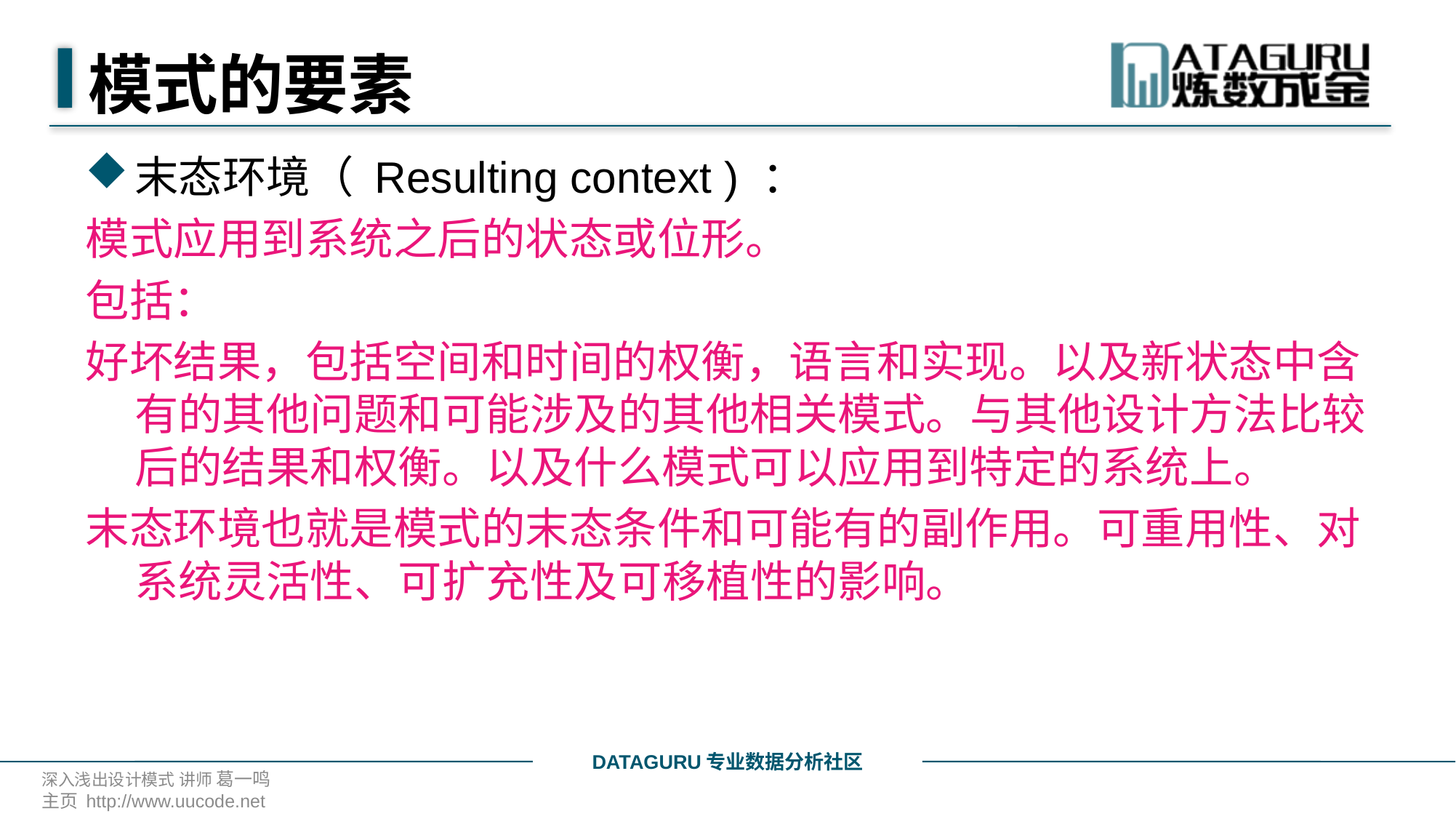

# 模式的要素
末态环境（ Resulting context ) ：
模式应用到系统之后的状态或位形。
包括：
好坏结果，包括空间和时间的权衡，语言和实现。以及新状态中含有的其他问题和可能涉及的其他相关模式。与其他设计方法比较后的结果和权衡。以及什么模式可以应用到特定的系统上。
末态环境也就是模式的末态条件和可能有的副作用。可重用性、对系统灵活性、可扩充性及可移植性的影响。